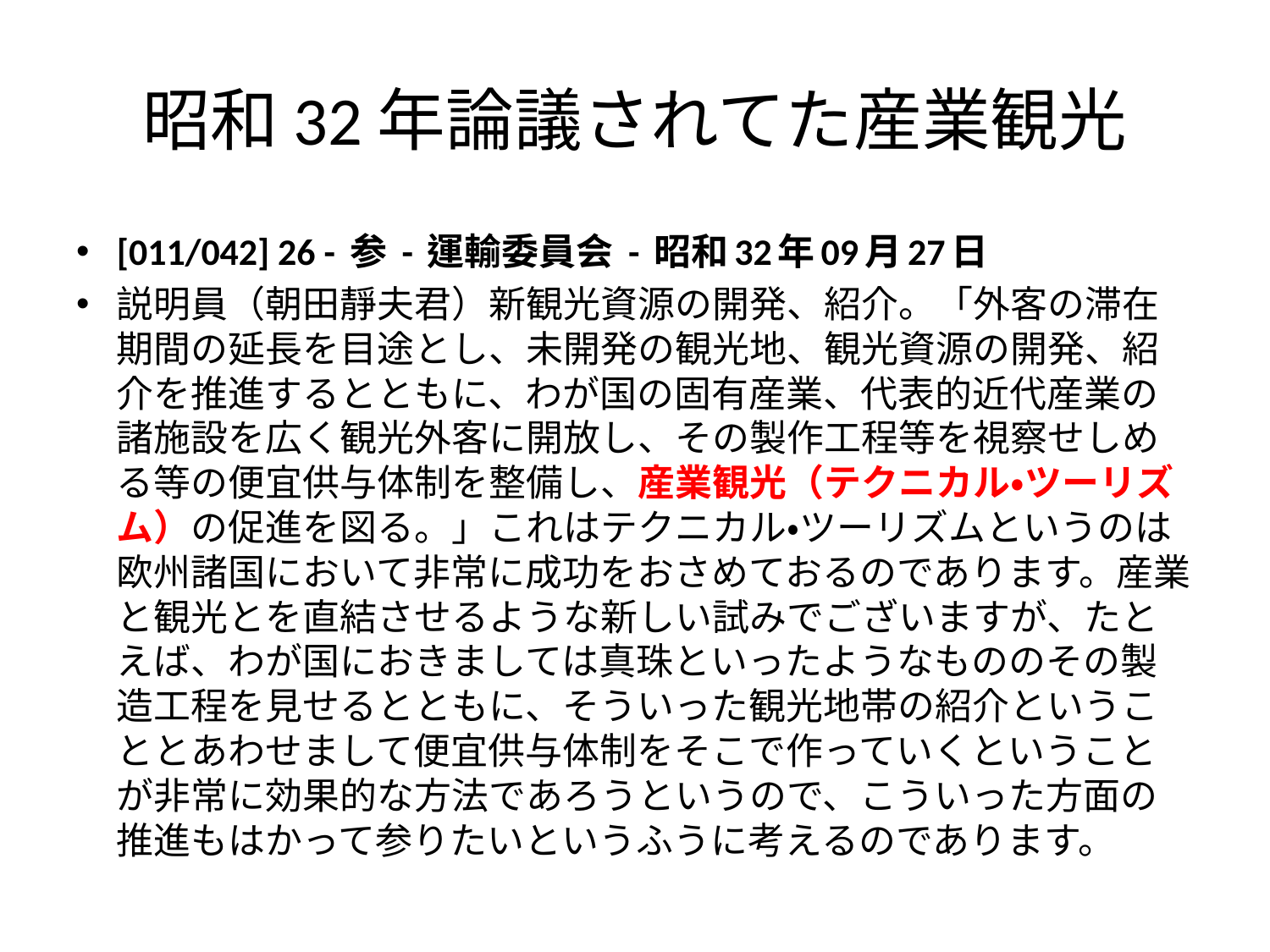

# 昭和32年論議されてた産業観光
[011/042] 26 - 参 - 運輸委員会 - 昭和32年09月27日
説明員（朝田靜夫君）新観光資源の開発、紹介。「外客の滞在期間の延長を目途とし、未開発の観光地、観光資源の開発、紹介を推進するとともに、わが国の固有産業、代表的近代産業の諸施設を広く観光外客に開放し、その製作工程等を視察せしめる等の便宜供与体制を整備し、産業観光（テクニカル・ツーリズム）の促進を図る。」これはテクニカル・ツーリズムというのは欧州諸国において非常に成功をおさめておるのであります。産業と観光とを直結させるような新しい試みでございますが、たとえば、わが国におきましては真珠といったようなもののその製造工程を見せるとともに、そういった観光地帯の紹介ということとあわせまして便宜供与体制をそこで作っていくということが非常に効果的な方法であろうというので、こういった方面の推進もはかって参りたいというふうに考えるのであります。